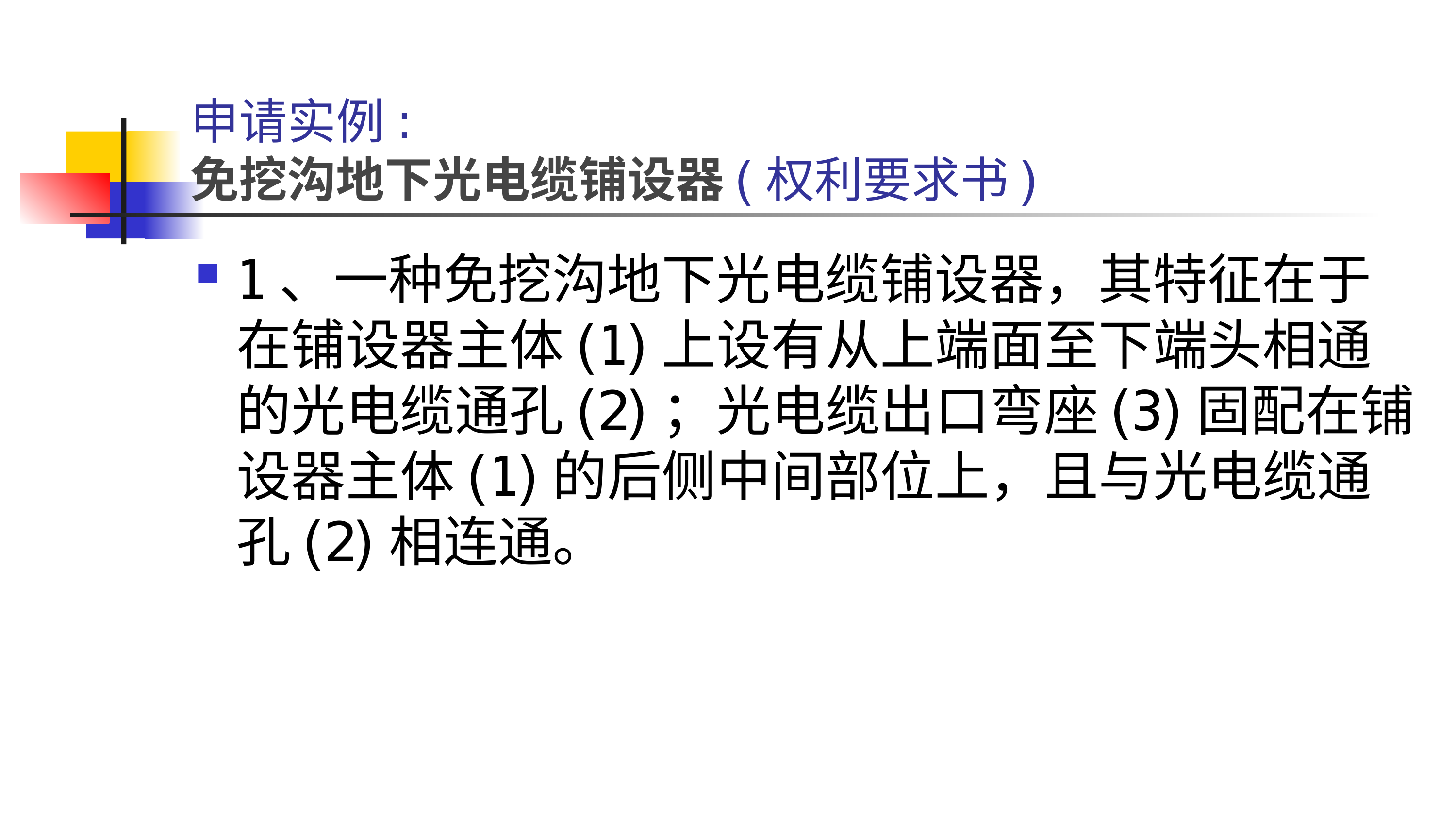

# 申请实例: 免挖沟地下光电缆铺设器(权利要求书)
1、一种免挖沟地下光电缆铺设器，其特征在于在铺设器主体(1)上设有从上端面至下端头相通的光电缆通孔(2)；光电缆出口弯座(3)固配在铺设器主体(1)的后侧中间部位上，且与光电缆通孔(2)相连通。